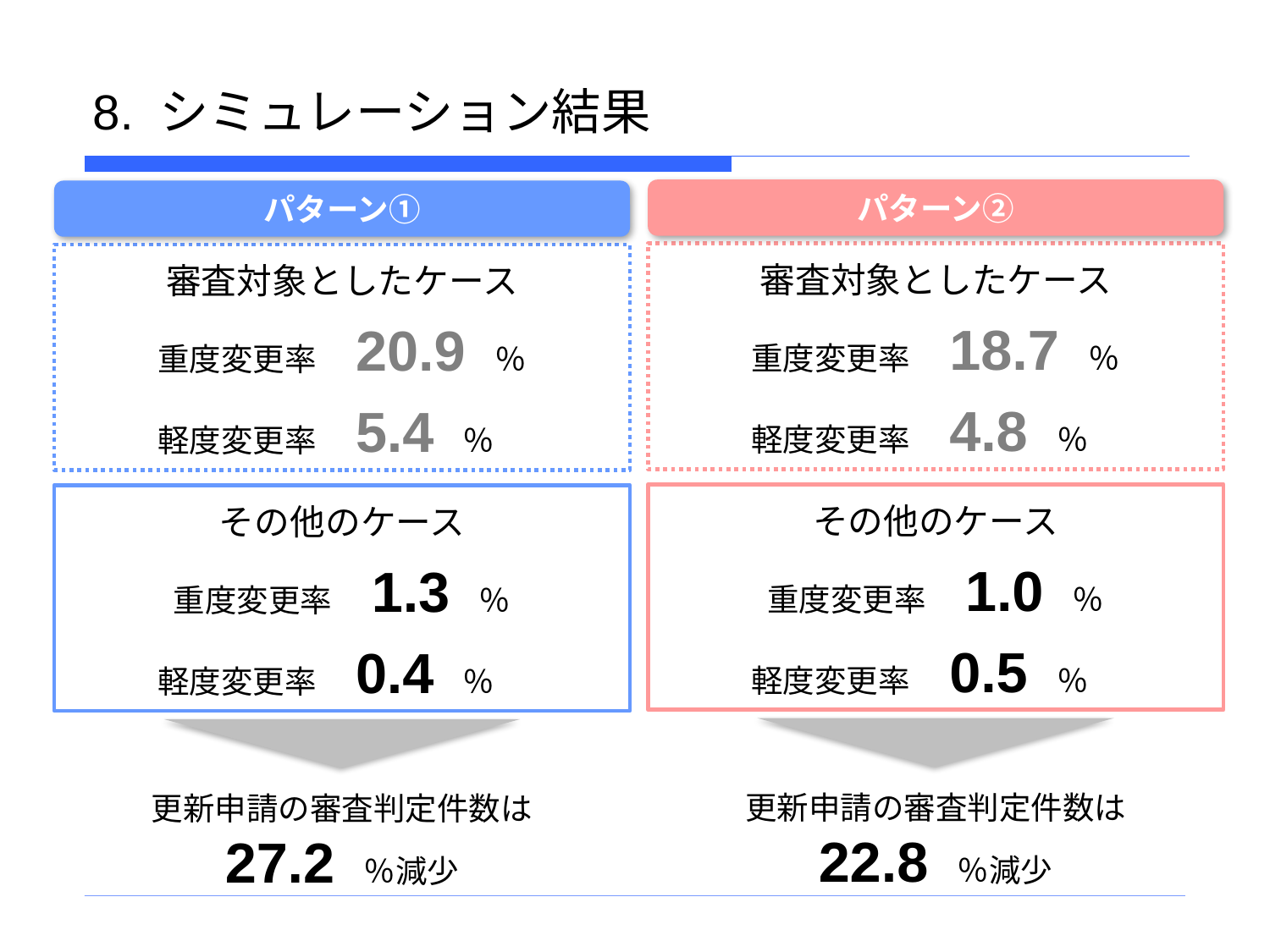

# 8. シミュレーション結果
パターン②
パターン①
審査対象としたケース
重度変更率　18.7 ％
軽度変更率　4.8 ％
審査対象としたケース
重度変更率　20.9 ％
軽度変更率　5.4 ％
その他のケース
重度変更率　1.0 ％
軽度変更率　0.5 ％
その他のケース
重度変更率　1.3 ％
軽度変更率　0.4 ％

更新申請の審査判定件数は
22.8 ％減少
更新申請の審査判定件数は
27.2 ％減少